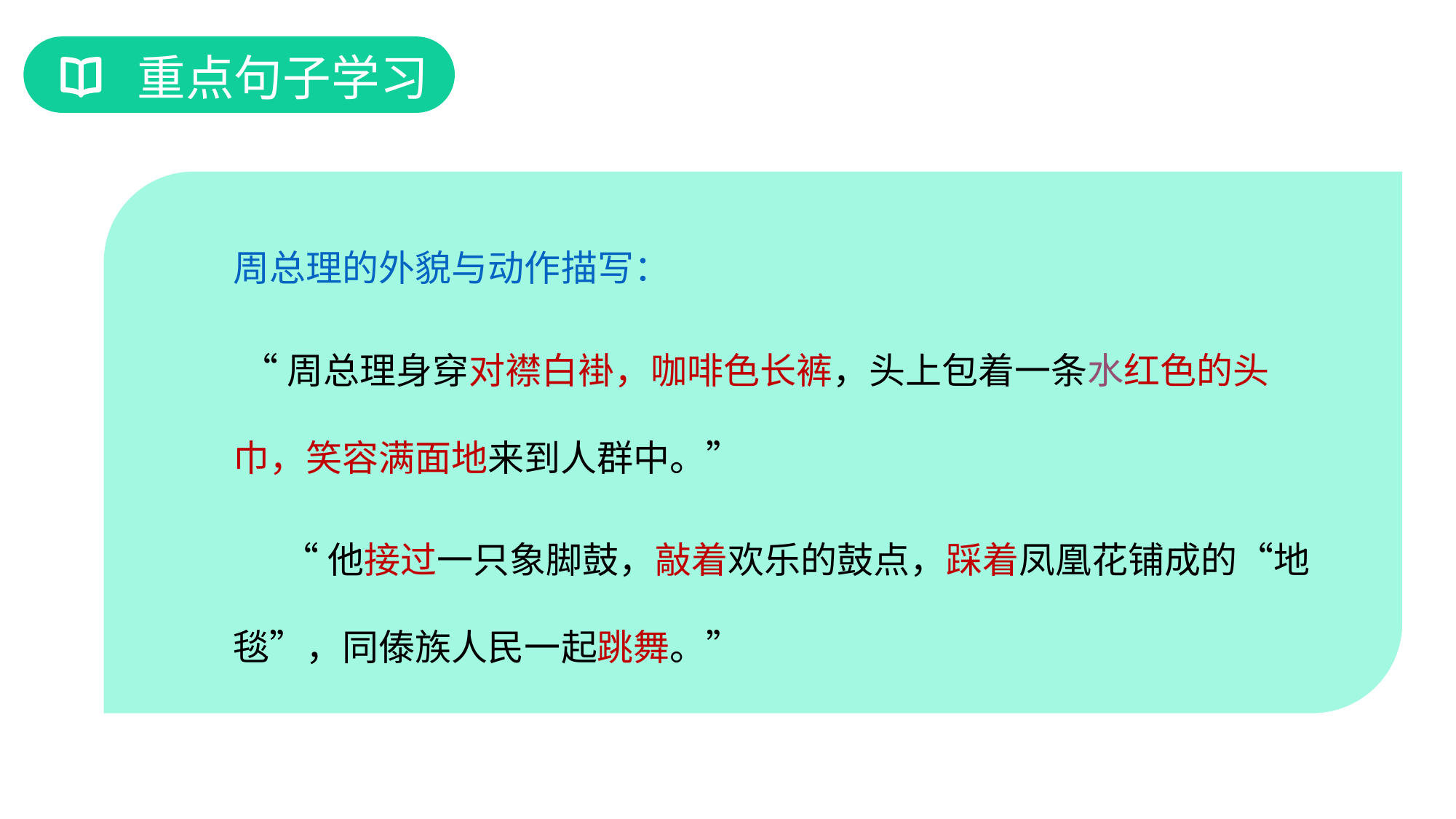

重点句子学习

周总理的外貌与动作描写：
 “周总理身穿对襟白褂，咖啡色长裤，头上包着一条水红色的头巾，笑容满面地来到人群中。”
      “他接过一只象脚鼓，敲着欢乐的鼓点，踩着凤凰花铺成的“地毯”，同傣族人民一起跳舞。”